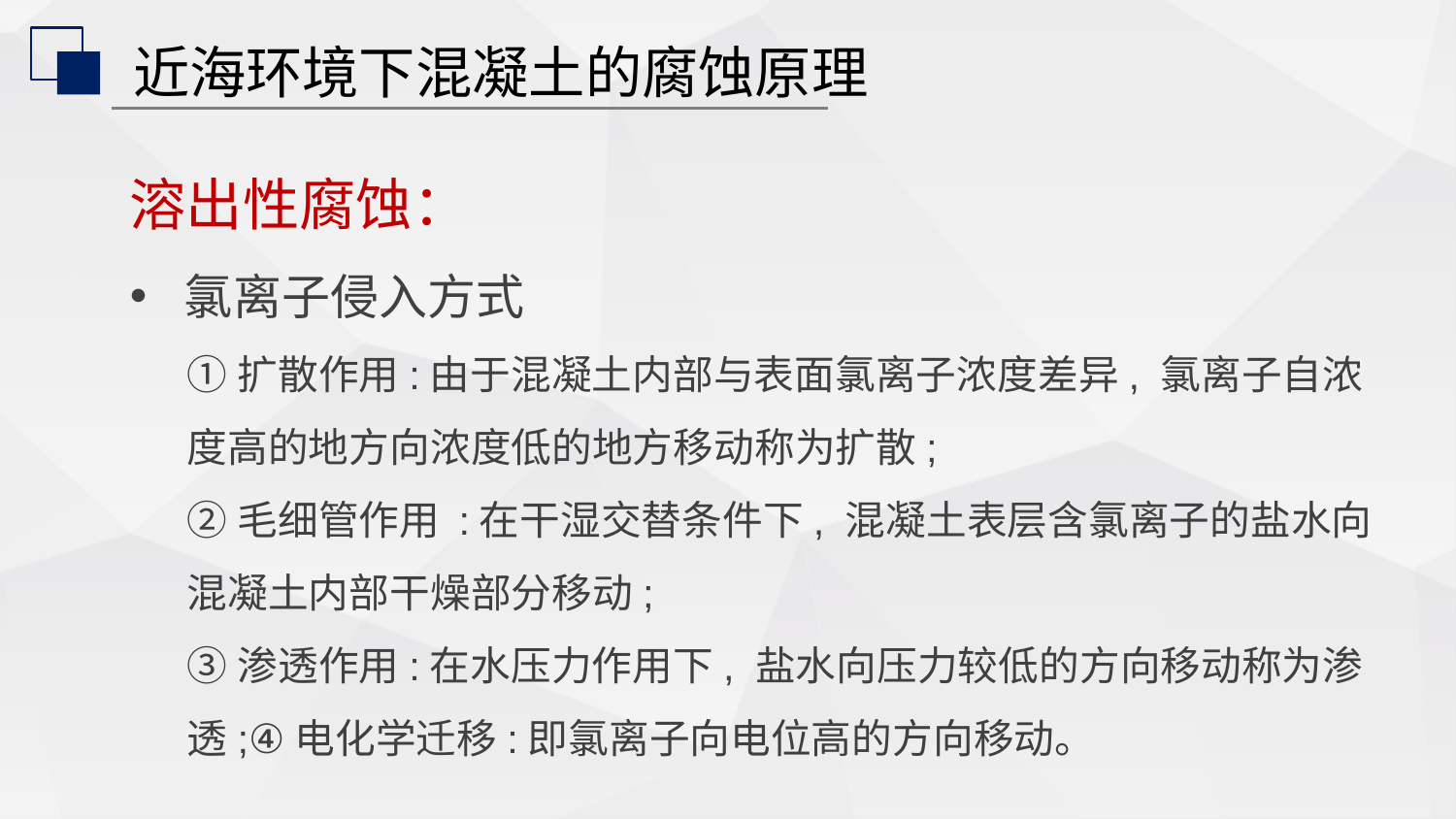

近海环境下混凝土的腐蚀原理
溶出性腐蚀：
氯离子侵入方式
①扩散作用:由于混凝土内部与表面氯离子浓度差异, 氯离子自浓度高的地方向浓度低的地方移动称为扩散;
②毛细管作用 :在干湿交替条件下, 混凝土表层含氯离子的盐水向混凝土内部干燥部分移动;
③渗透作用:在水压力作用下, 盐水向压力较低的方向移动称为渗透;④电化学迁移:即氯离子向电位高的方向移动。